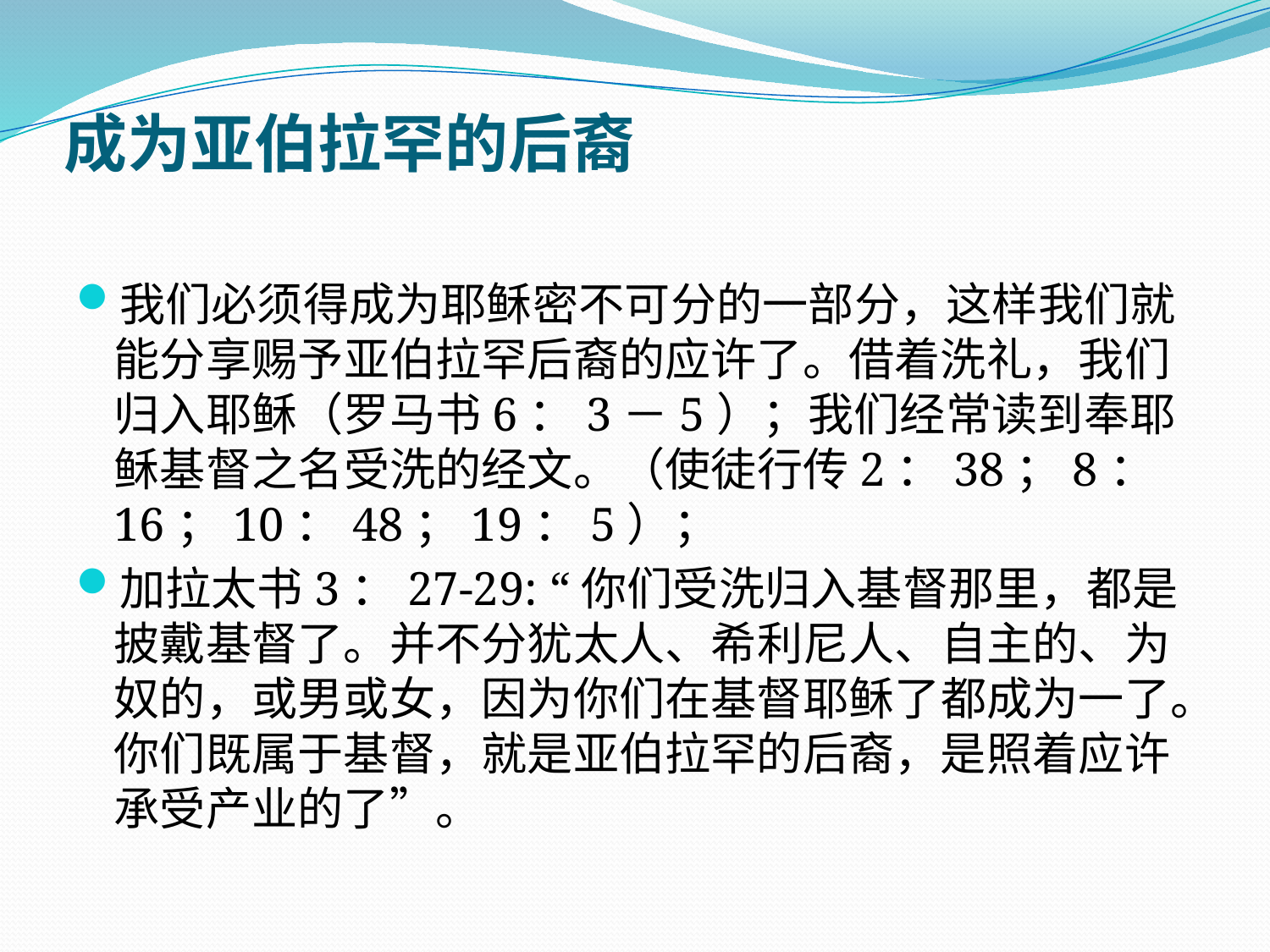

# 成为亚伯拉罕的后裔
我们必须得成为耶稣密不可分的一部分，这样我们就能分享赐予亚伯拉罕后裔的应许了。借着洗礼，我们归入耶稣（罗马书6：3－5）；我们经常读到奉耶稣基督之名受洗的经文。（使徒行传2：38；8：16；10：48；19：5）；
加拉太书3：27-29: “你们受洗归入基督那里，都是披戴基督了。并不分犹太人、希利尼人、自主的、为奴的，或男或女，因为你们在基督耶稣了都成为一了。你们既属于基督，就是亚伯拉罕的后裔，是照着应许承受产业的了”。